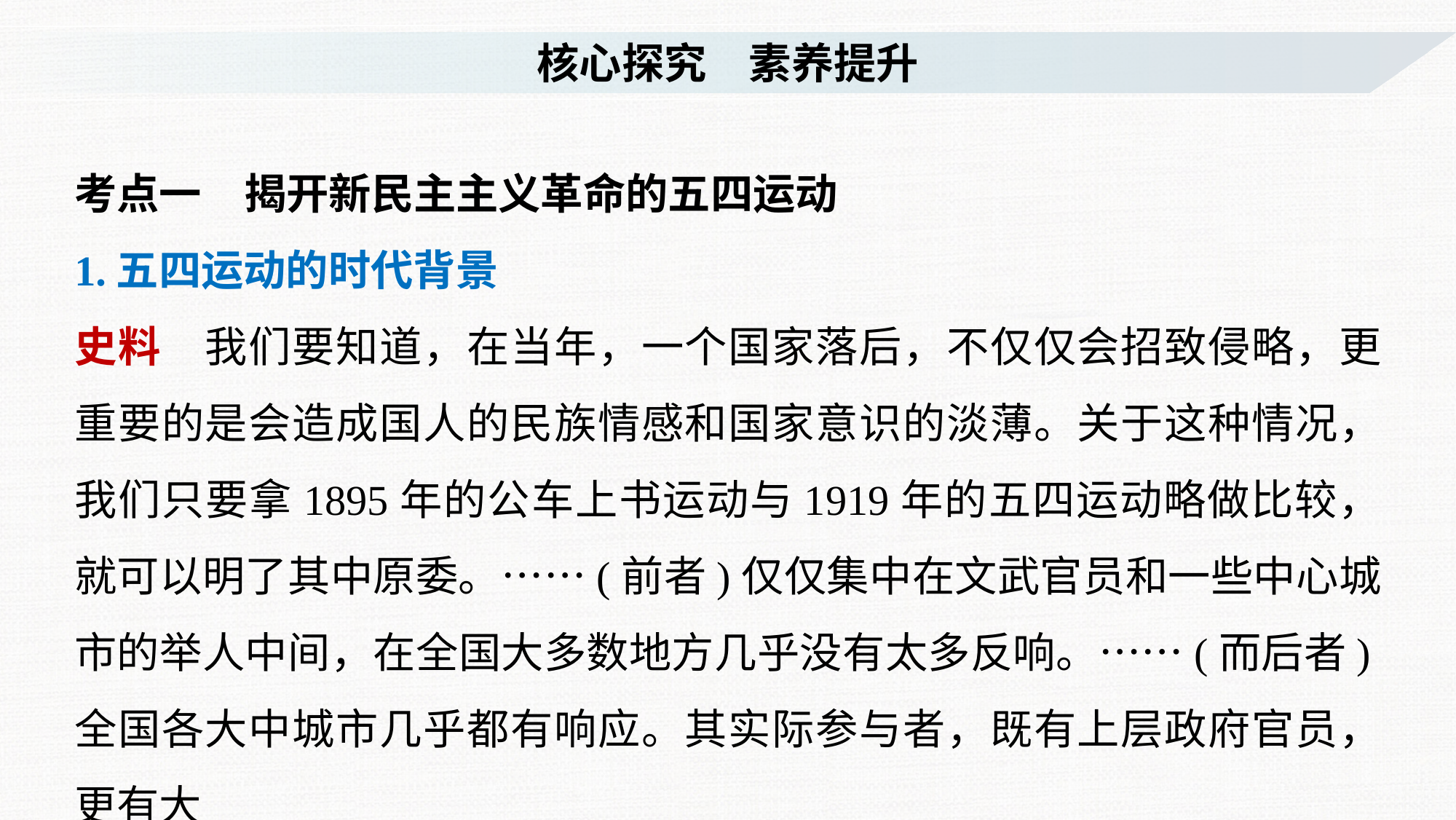

核心探究　素养提升

考点一　揭开新民主主义革命的五四运动
1.五四运动的时代背景
史料　我们要知道，在当年，一个国家落后，不仅仅会招致侵略，更重要的是会造成国人的民族情感和国家意识的淡薄。关于这种情况，我们只要拿1895年的公车上书运动与1919年的五四运动略做比较，就可以明了其中原委。……(前者)仅仅集中在文武官员和一些中心城市的举人中间，在全国大多数地方几乎没有太多反响。……(而后者)全国各大中城市几乎都有响应。其实际参与者，既有上层政府官员，更有大